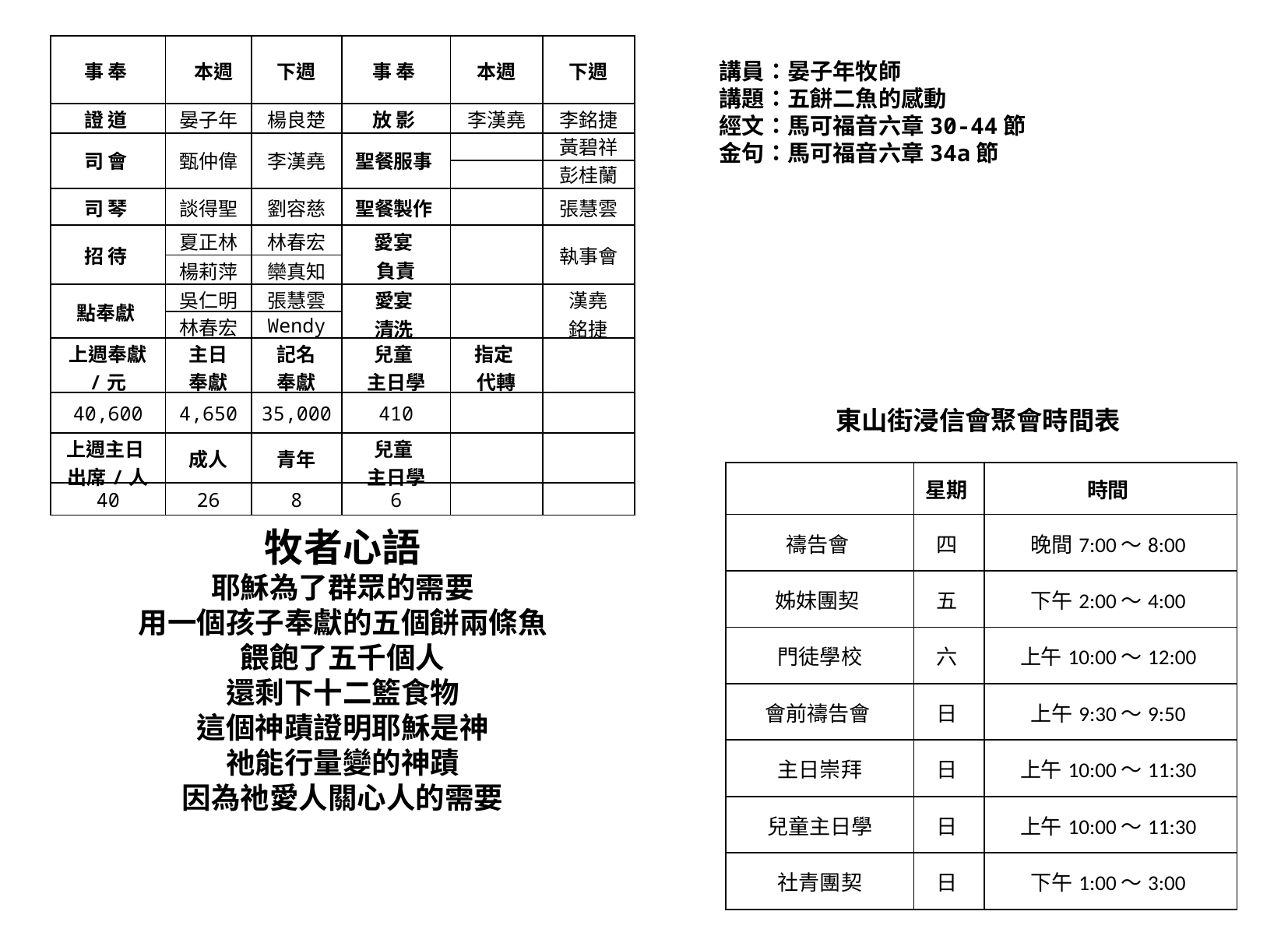

| 事 奉 | 本週 | 下週 | 事 奉 | 本週 | 下週 |
| --- | --- | --- | --- | --- | --- |
| 證 道 | 晏子年 | 楊良楚 | 放 影 | 李漢堯 | 李銘捷 |
| 司 會 | 甄仲偉 | 李漢堯 | 聖餐服事 |  | 黃碧祥 |
|  |  |  |  |  | 彭桂蘭 |
| 司 琴 | 談得聖 | 劉容慈 | 聖餐製作 |  | 張慧雲 |
| 招 待 | 夏正林 | 林春宏 | 愛宴 負責 |  | 執事會 |
|  | 楊莉萍 | 欒真知 |  |  |  |
| 點奉獻 | 吳仁明 | 張慧雲 | 愛宴 清洗 |  | 漢堯 銘捷 |
|  | 林春宏 | Wendy |  |  |  |
| 上週奉獻 /元 | 主日 奉獻 | 記名 奉獻 | 兒童 主日學 | 指定 代轉 |  |
| 40,600 | 4,650 | 35,000 | 410 |  |  |
| 上週主日 出席/人 | 成人 | 青年 | 兒童 主日學 |  |  |
| 40 | 26 | 8 | 6 |  |  |
講員：晏子年牧師
講題：五餅二魚的感動
經文：馬可福音六章30-44節
金句：馬可福音六章34a節

東山街浸信會聚會時間表
|  | 星期 | 時間 |
| --- | --- | --- |
| 禱告會 | 四 | 晚間7:00～8:00 |
| 姊妹團契 | 五 | 下午2:00～4:00 |
| 門徒學校 | 六 | 上午10:00～12:00 |
| 會前禱告會 | 日 | 上午9:30～9:50 |
| 主日崇拜 | 日 | 上午10:00～11:30 |
| 兒童主日學 | 日 | 上午10:00～11:30 |
| 社青團契 | 日 | 下午1:00～3:00 |
牧者心語
耶穌為了群眾的需要
用一個孩子奉獻的五個餅兩條魚
餵飽了五千個人
還剩下十二籃食物
這個神蹟證明耶穌是神
祂能行量變的神蹟
因為祂愛人關心人的需要